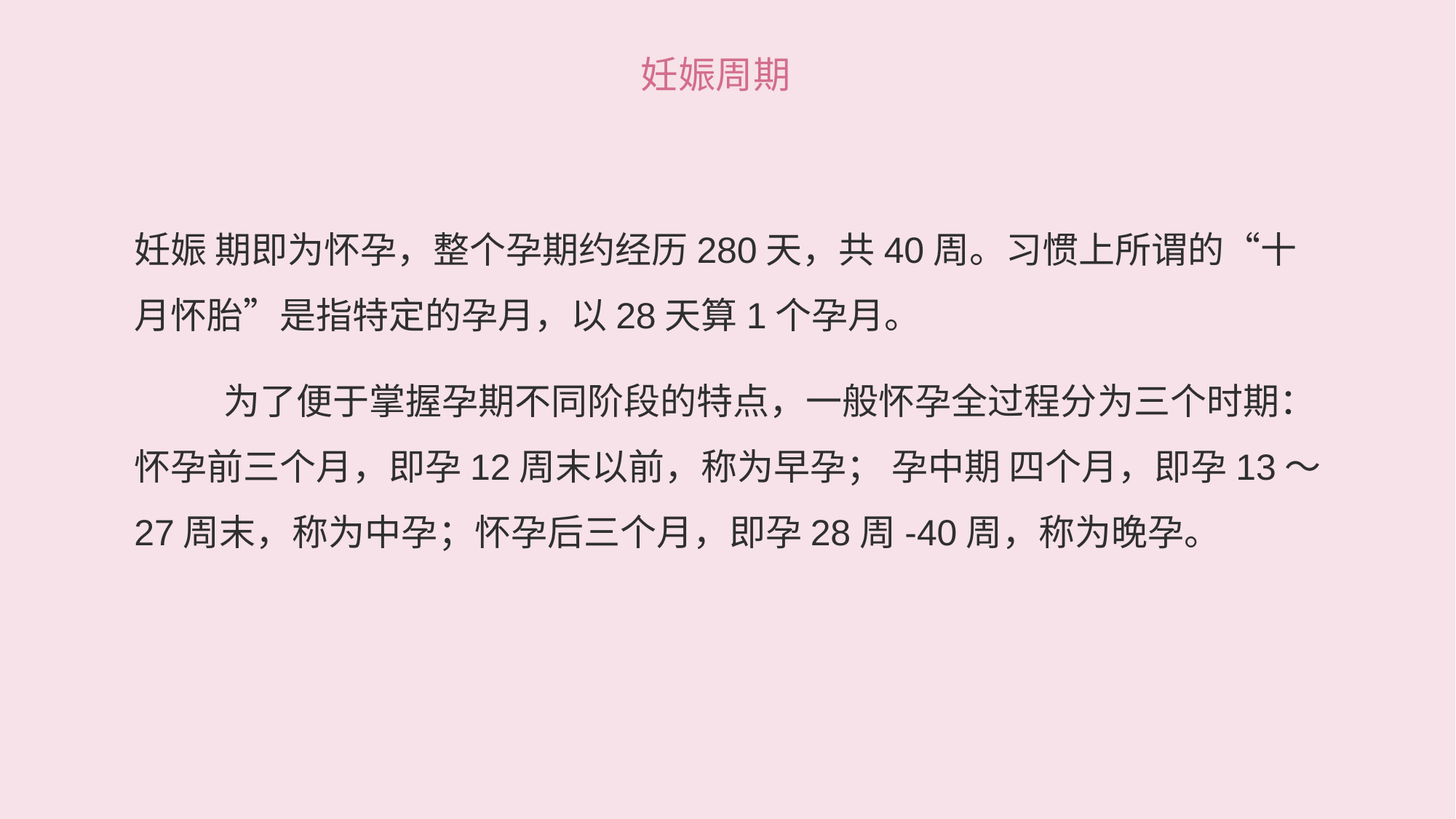

妊娠周期
妊娠 期即为怀孕，整个孕期约经历280天，共40周。习惯上所谓的“十月怀胎”是指特定的孕月，以28天算1个孕月。
 　　为了便于掌握孕期不同阶段的特点，一般怀孕全过程分为三个时期：怀孕前三个月，即孕12周末以前，称为早孕； 孕中期 四个月，即孕13～27周末，称为中孕；怀孕后三个月，即孕28周-40周，称为晚孕。